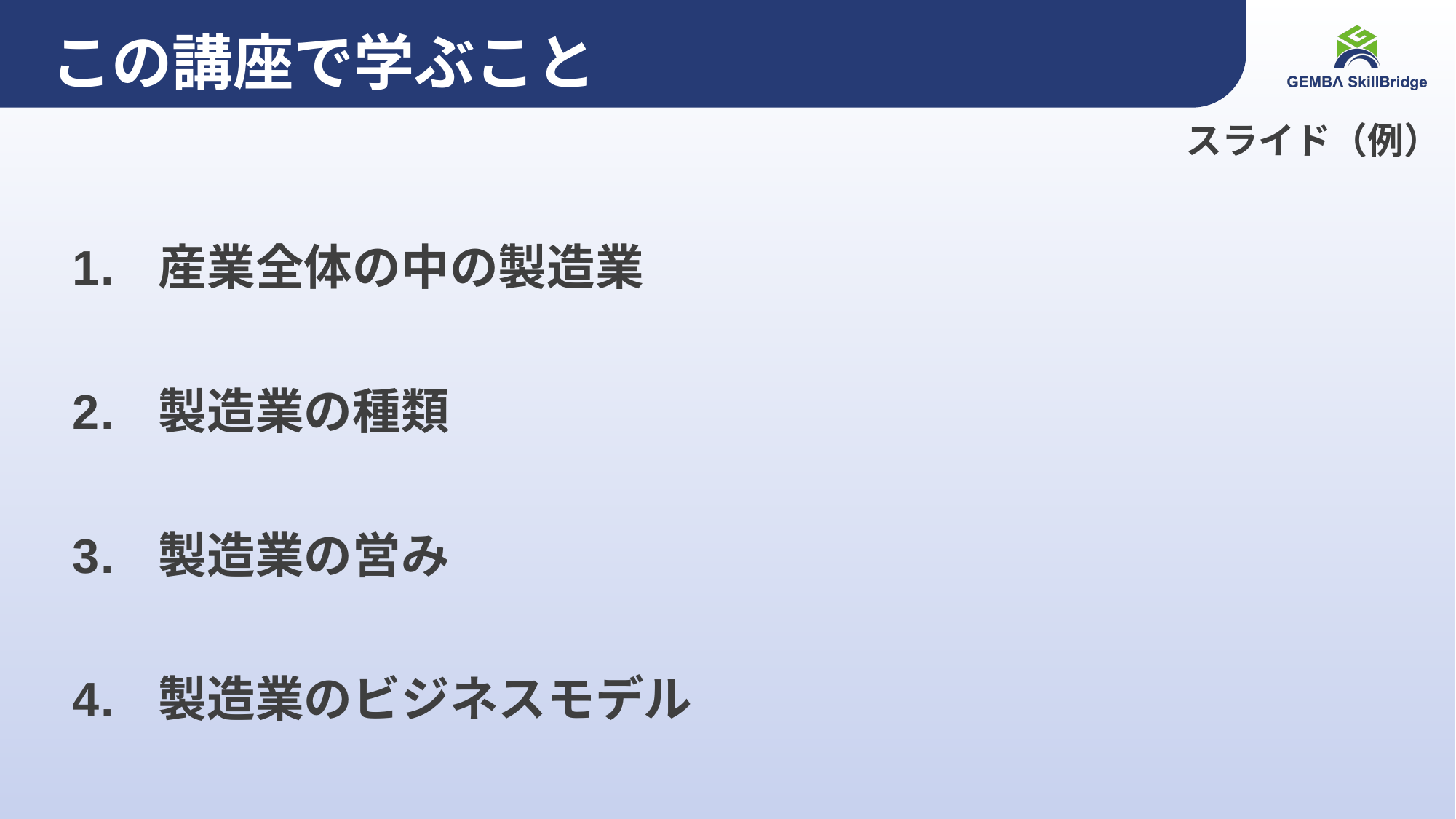

# この講座で学ぶこと
スライド（例）
産業全体の中の製造業
製造業の種類
製造業の営み
製造業のビジネスモデル